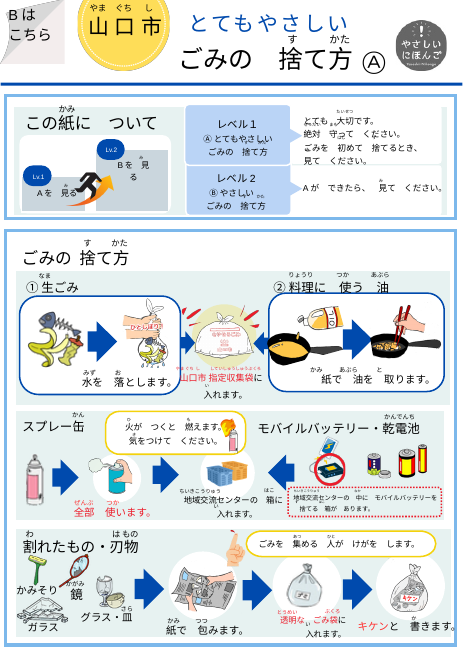

やま　ぐち　  し
Bは
こちら
とてもやさしい
山口市

す　　　かた
Ⓐ
ごみの　捨て方

かみ

レベル１
Ⓐとてもやさしい
ごみの　捨て方

たいせつ
この紙に　ついて
とても　大切です。
絶対　守って　ください。
ごみを　初めて　捨てるとき、
見て　ください。
ぜったい　　まも

ぜったい　　  　まも
はじ　　　　　　 す

Lv.2

Bを　見る
Lv.1

Aを　見る
す　 　かた
 はじ　　　   　   　　  す
み
 み

レベル2
Ⓑやさしい
ごみの　捨て方

み

Aが　できたら、　見て　ください。
 み
す　 　かた

す　　  かた
ごみの  捨て方
りょうり   　　　つか　  　　あぶら

なま
①生ごみ
②料理に　使う　油

かみ           あぶら　　    と
紙で　油を　取ります。
やま ぐち  し
していしゅうしゅうぶくろ
山口市 指定収集袋に
入れます。
い
みず　　    お
水を　落とします。

火が　つくと　燃えます。
気をつけて　ください。
かん

かんでんち
ひ
も
スプレー缶
モバイルバッテリー・乾電池

き

ちいきこうりゅう                                              なか
地域交流センターの　中に　モバイルバッテリーを　捨てる　箱が　あります。
す　　　　　　 はこ

はこ
ちいきこうりゅう
地域交流センターの　箱に　入れます。
 ぜんぶ　　つか
全部　使います。
い
ごみを　集める　人が　けがを　します。

わ
  は もの
割れたもの・刃物

あつ
ひと

かがみ
鏡
かみそり

さら
グラス・皿
ぶくろ
とうめい
透明な　ごみ袋に
入れます。
か
かみ 　　 つつ
紙で　包みます。
ガラス
い
キケンと　書きます。

\とてもやさしい/
山口市
Ⓐ
す　　　かた
ごみの　捨て方